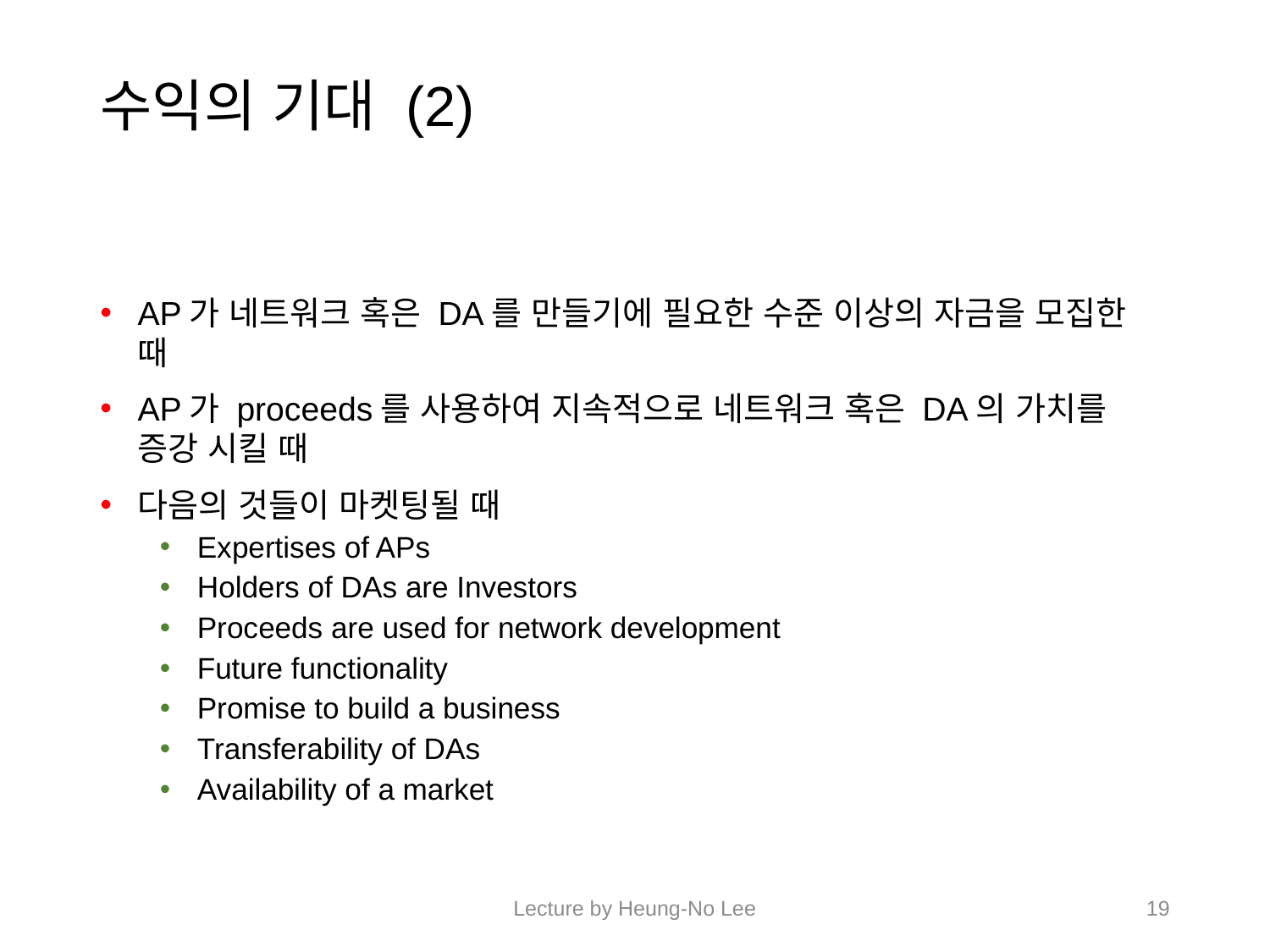

# 수익의 기대 (2)
AP가 네트워크 혹은 DA를 만들기에 필요한 수준 이상의 자금을 모집한 때
AP가 proceeds를 사용하여 지속적으로 네트워크 혹은 DA의 가치를 증강 시킬 때
다음의 것들이 마켓팅될 때
Expertises of APs
Holders of DAs are Investors
Proceeds are used for network development
Future functionality
Promise to build a business
Transferability of DAs
Availability of a market

Lecture by Heung-No Lee
19